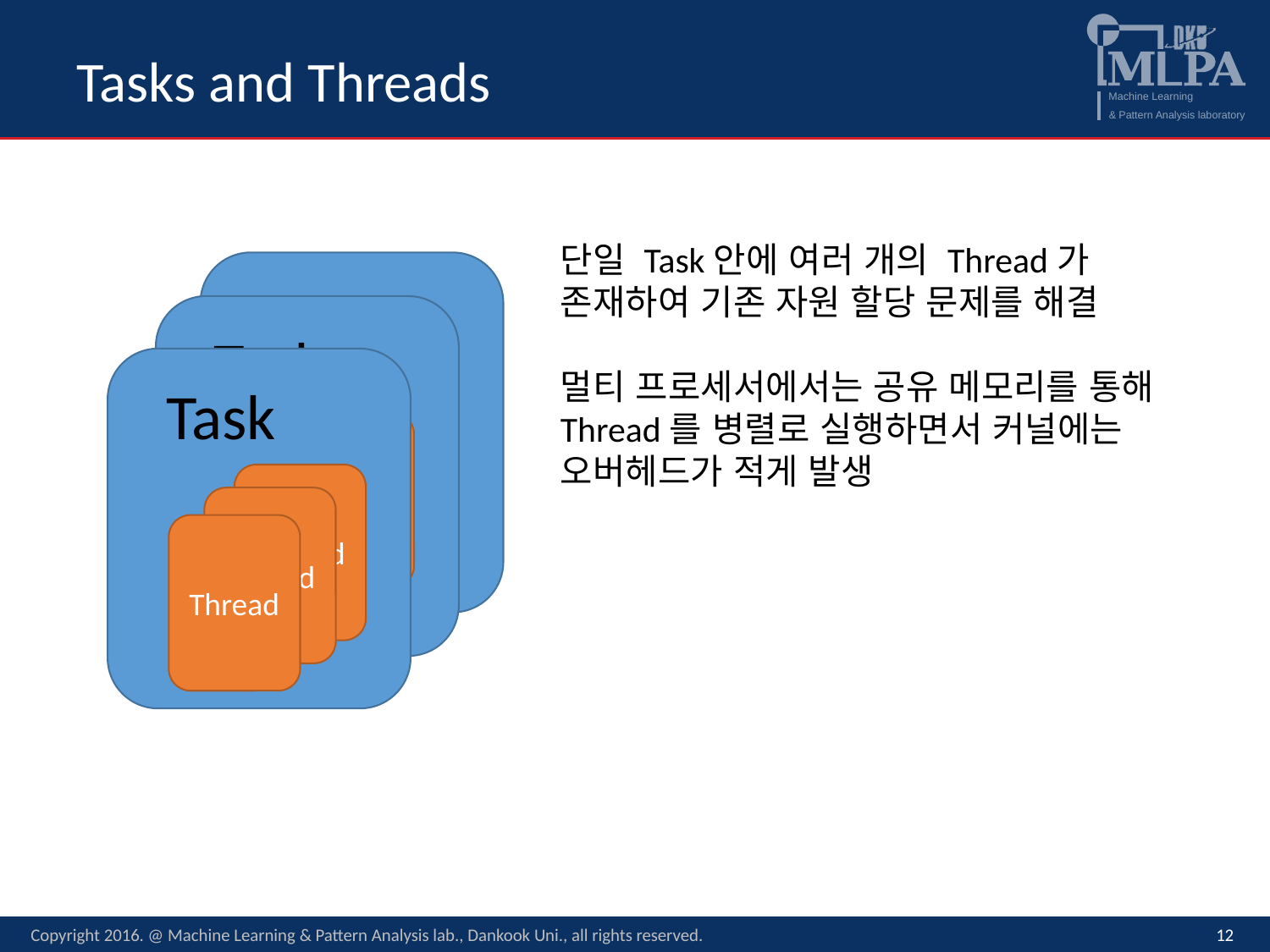

# Tasks and Threads
단일 Task안에 여러 개의 Thread가 존재하여 기존 자원 할당 문제를 해결

멀티 프로세서에서는 공유 메모리를 통해 Thread를 병렬로 실행하면서 커널에는 오버헤드가 적게 발생

Task

Task

Thread
Task
Thread
Thread
Thread
Thread
Thread
Thread
Thread
Thread
Copyright 2016. @ Machine Learning & Pattern Analysis lab., Dankook Uni., all rights reserved.
12